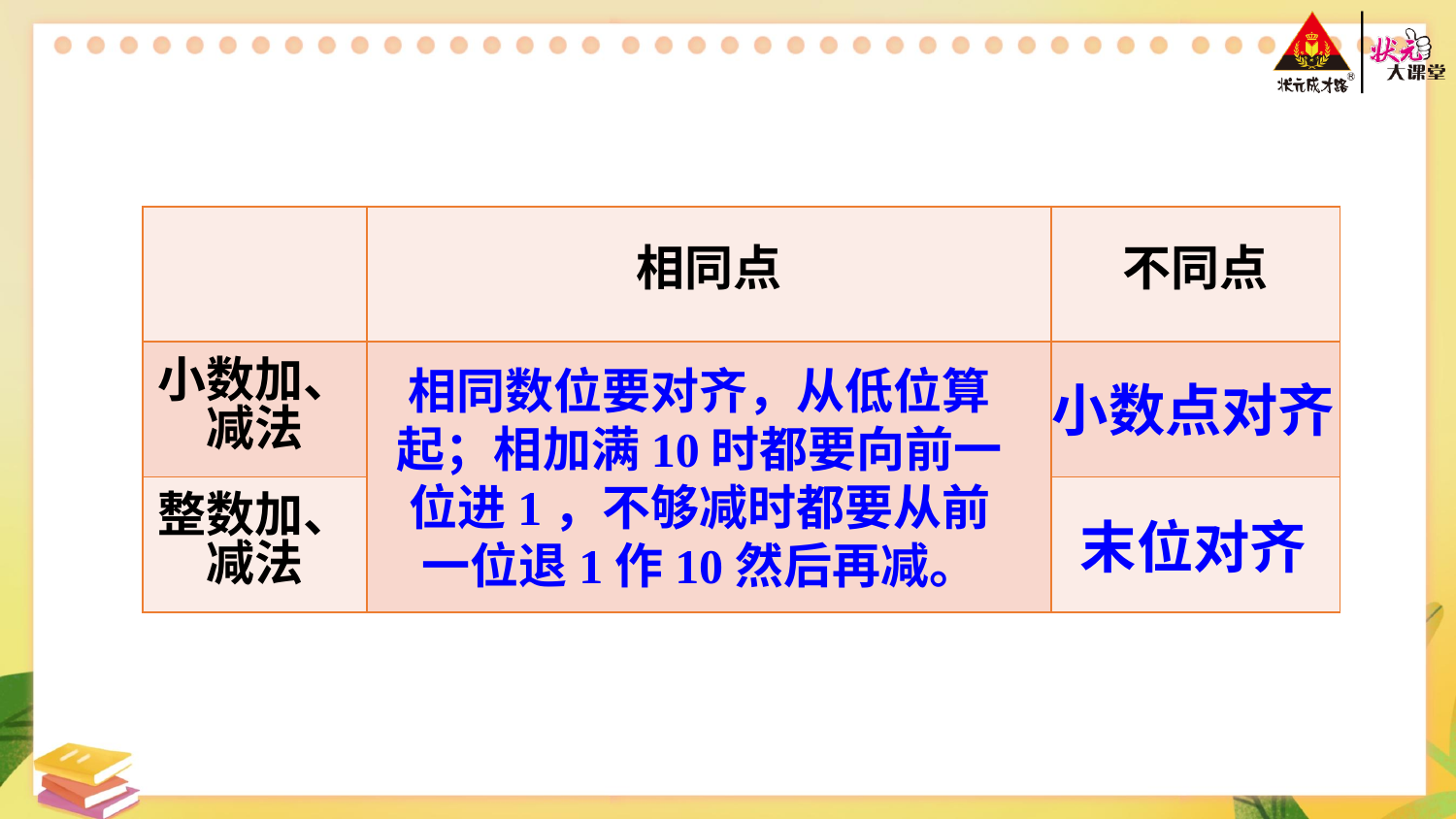

|  | 相同点 | 不同点 |
| --- | --- | --- |
| 小数加、减法 |  |  |
| 整数加、减法 |  |  |
相同数位要对齐，从低位算起；相加满10时都要向前一位进1，不够减时都要从前一位退1作10然后再减。
小数点对齐
末位对齐